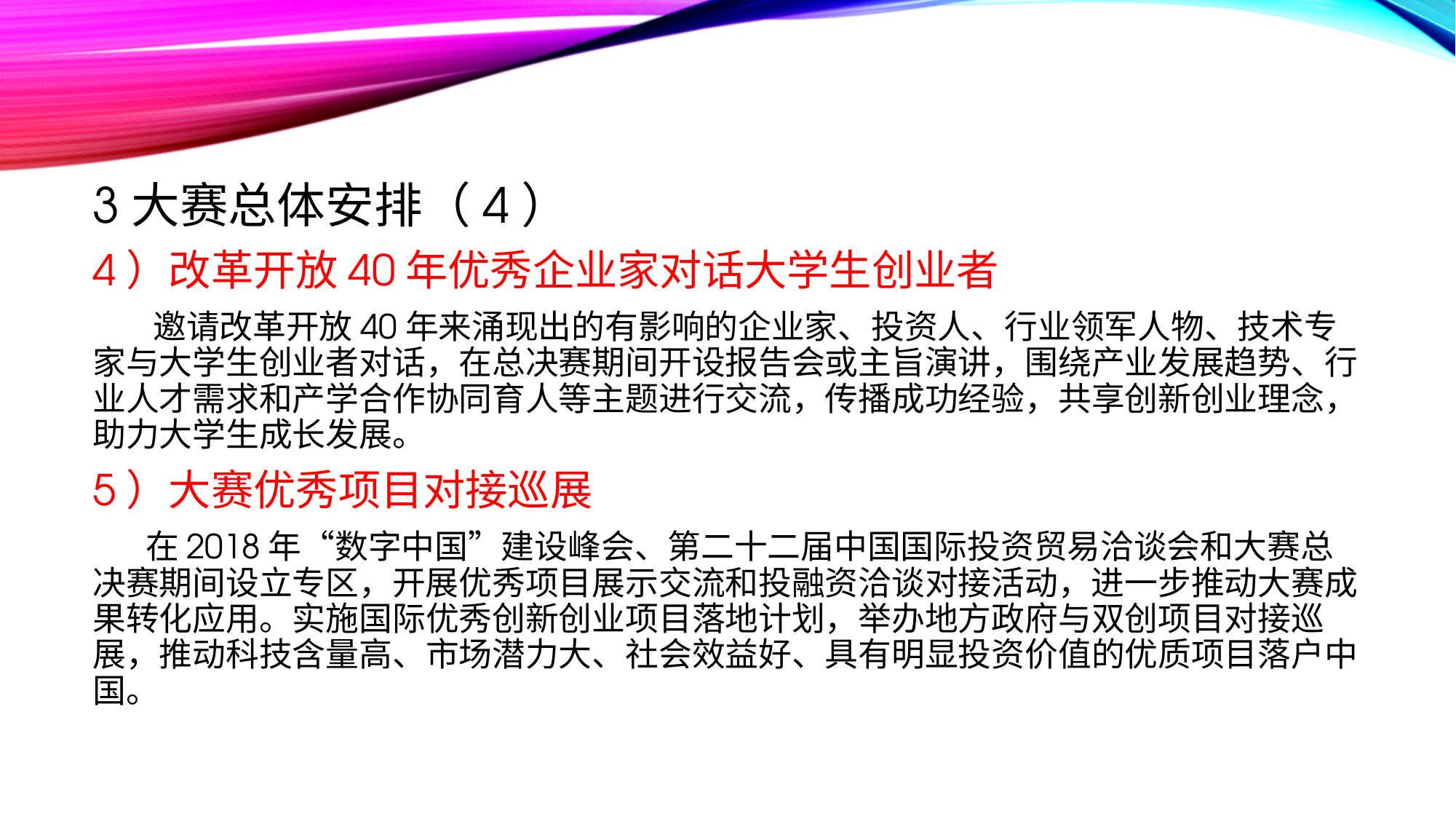

3大赛总体安排（4）
4）改革开放40年优秀企业家对话大学生创业者
       邀请改革开放40年来涌现出的有影响的企业家、投资人、行业领军人物、技术专家与大学生创业者对话，在总决赛期间开设报告会或主旨演讲，围绕产业发展趋势、行业人才需求和产学合作协同育人等主题进行交流，传播成功经验，共享创新创业理念，助力大学生成长发展。
5）大赛优秀项目对接巡展
      在2018年“数字中国”建设峰会、第二十二届中国国际投资贸易洽谈会和大赛总决赛期间设立专区，开展优秀项目展示交流和投融资洽谈对接活动，进一步推动大赛成果转化应用。实施国际优秀创新创业项目落地计划，举办地方政府与双创项目对接巡展，推动科技含量高、市场潜力大、社会效益好、具有明显投资价值的优质项目落户中国。